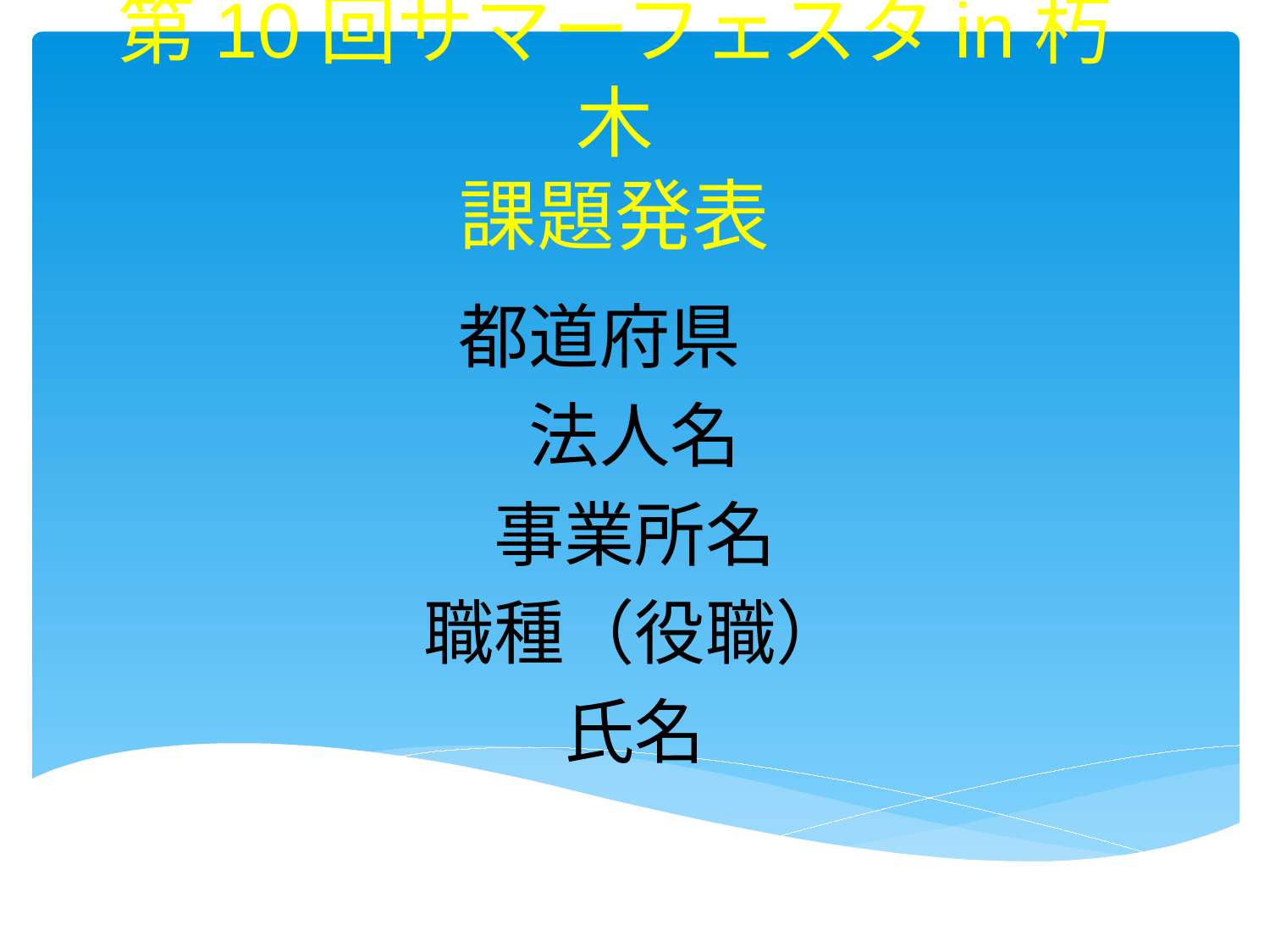

# 第10回サマーフェスタin朽木 課題発表
都道府県
法人名
事業所名
職種（役職）
氏名